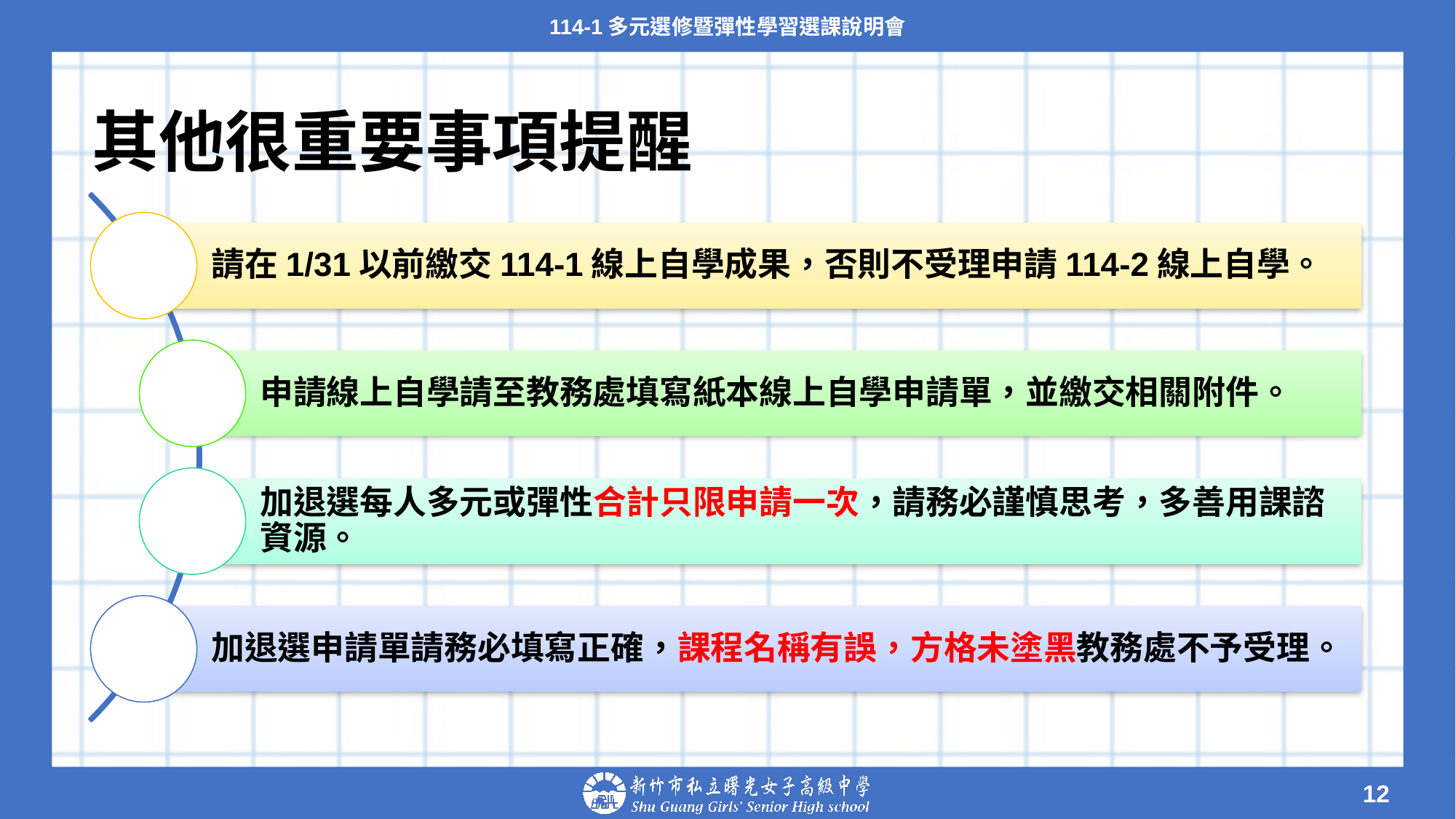

114-1多元選修暨彈性學習選課說明會
# 其他很重要事項提醒

請在1/31以前繳交114-1線上自學成果，否則不受理申請114-2線上自學。

申請線上自學請至教務處填寫紙本線上自學申請單，並繳交相關附件。

加退選每人多元或彈性合計只限申請一次，請務必謹慎思考，多善用課諮資源。

加退選申請單請務必填寫正確，課程名稱有誤，方格未塗黑教務處不予受理。

12